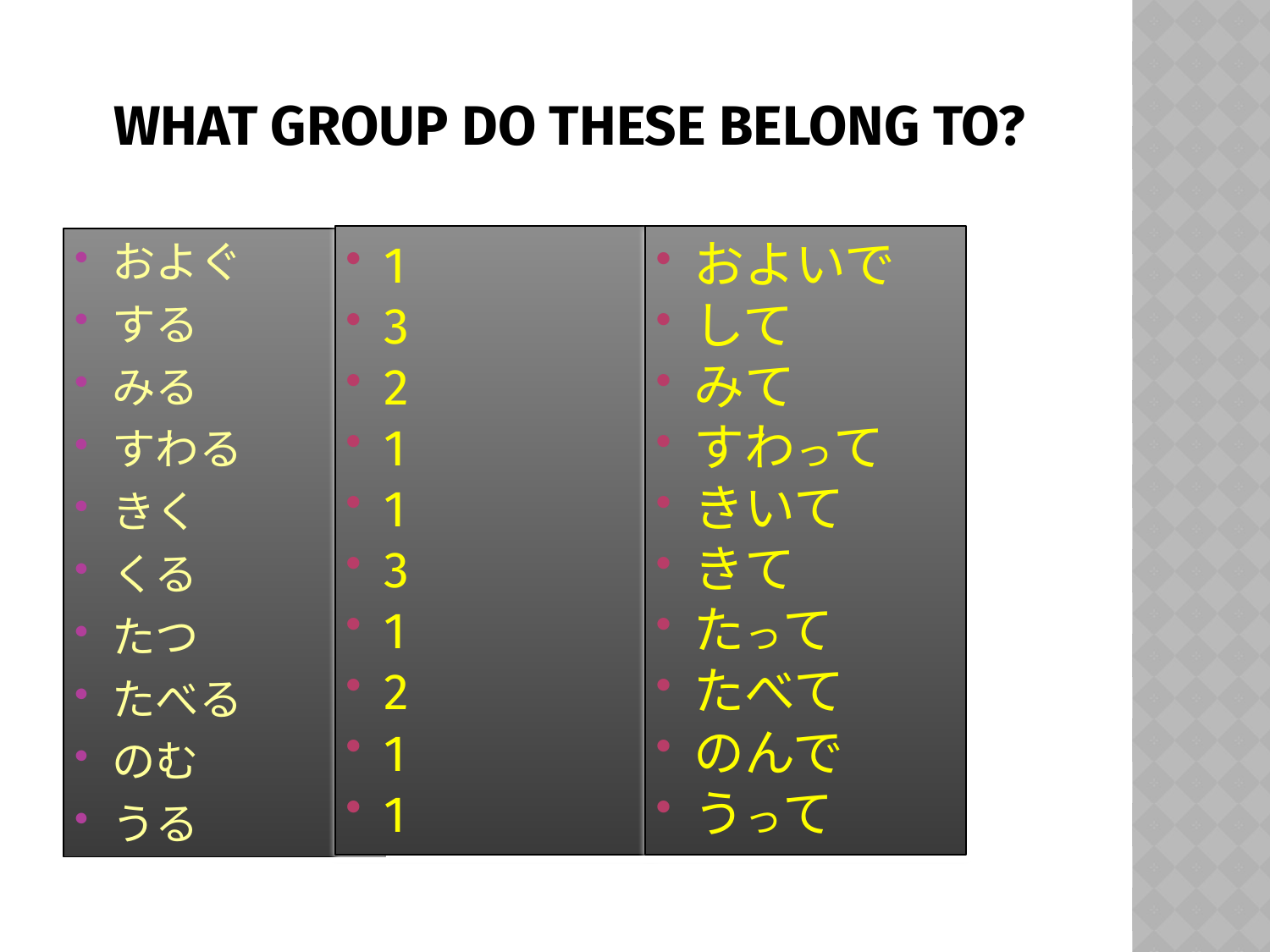

# WHAT GROUP DO THESE BELONG TO?
1
3
2
1
1
3
1
2
1
1

およいで
して
みて
すわって
きいて
きて
たって
たべて
のんで
うって

およぐ
する
みる
すわる
きく
くる
たつ
たべる
のむ
うる